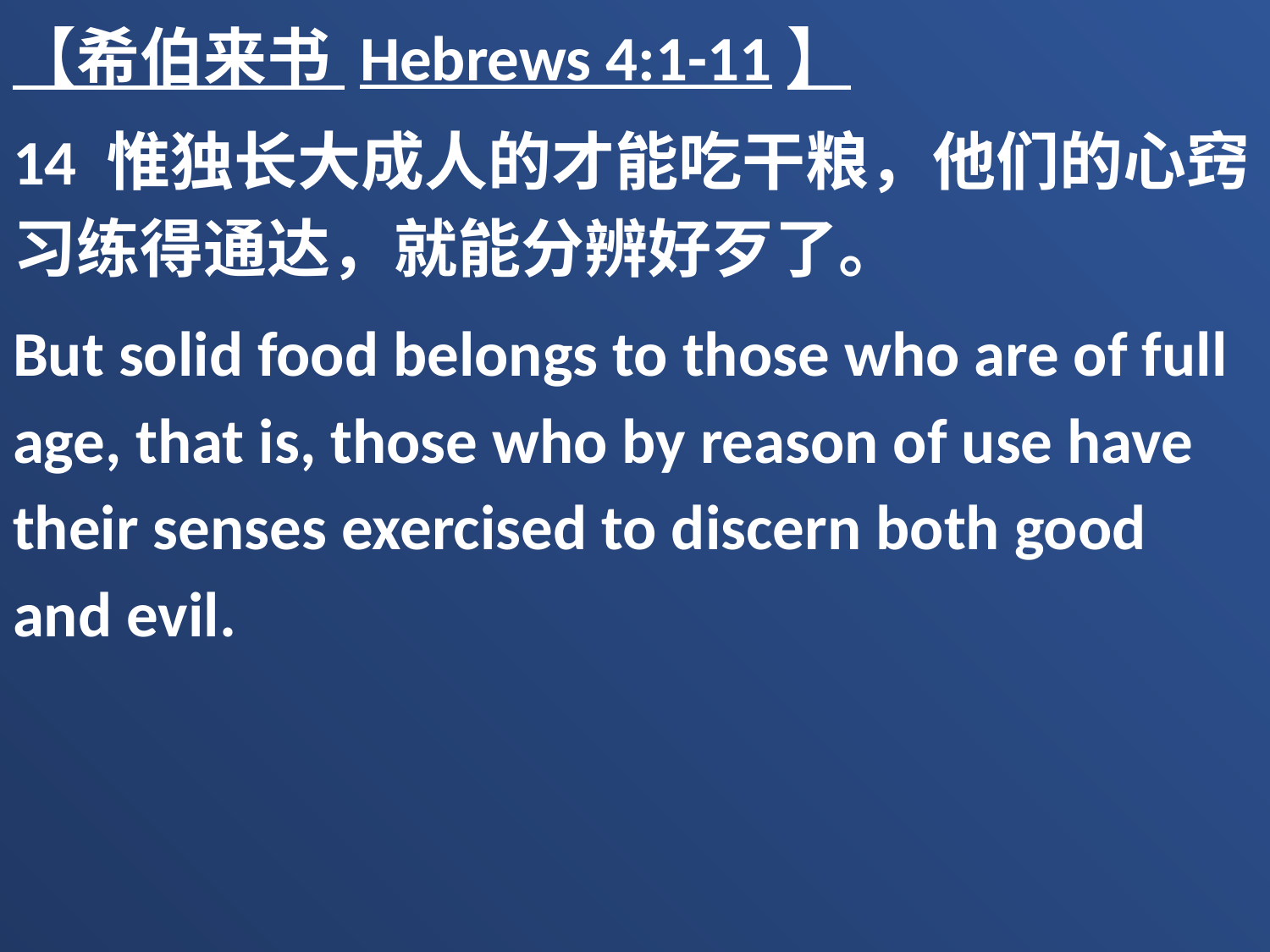

【希伯来书 Hebrews 4:1-11】
14 惟独长大成人的才能吃干粮，他们的心窍习练得通达，就能分辨好歹了。
But solid food belongs to those who are of full age, that is, those who by reason of use have their senses exercised to discern both good and evil.